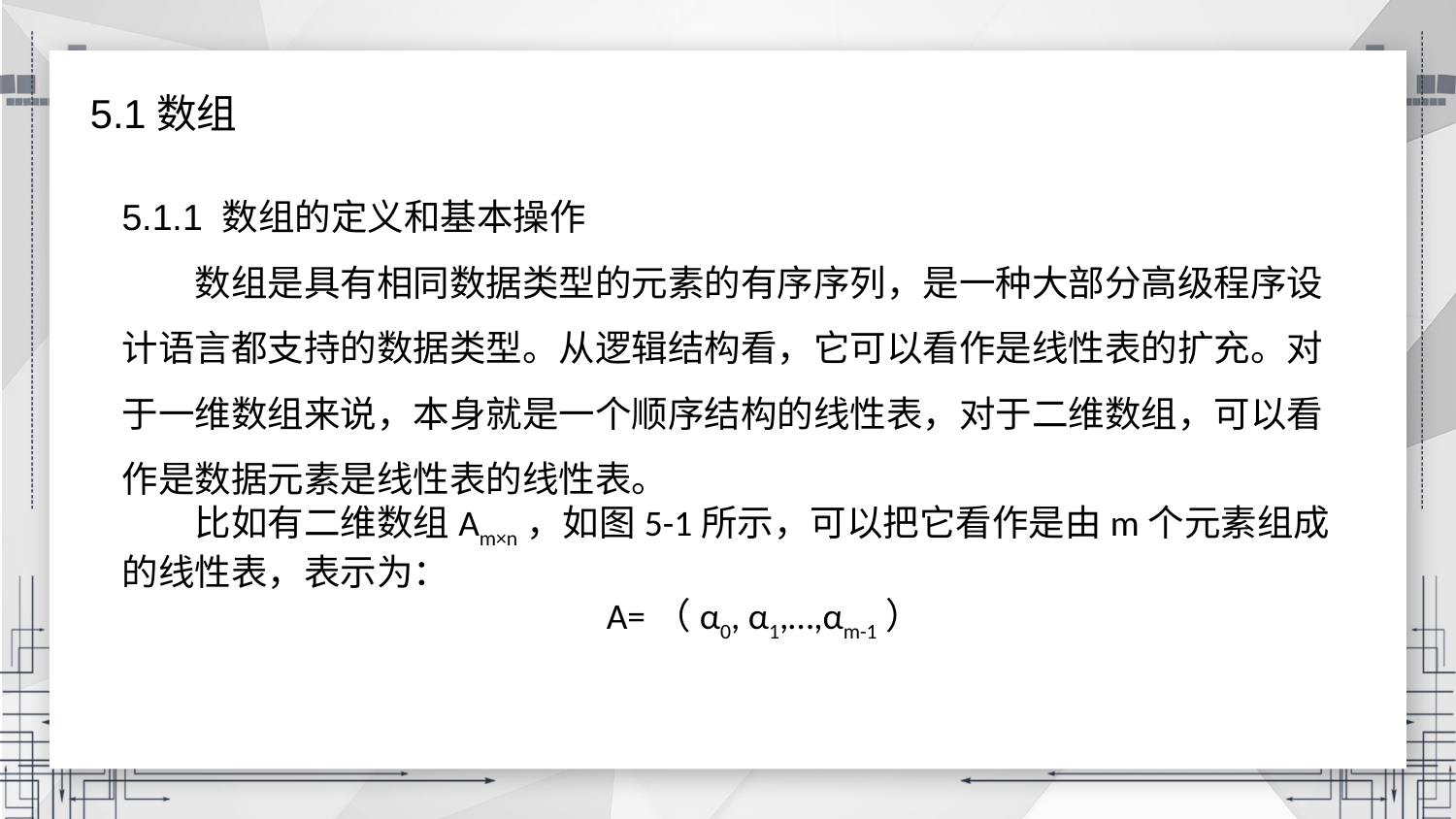

5.1数组
5.1.1 数组的定义和基本操作
数组是具有相同数据类型的元素的有序序列，是一种大部分高级程序设计语言都支持的数据类型。从逻辑结构看，它可以看作是线性表的扩充。对于一维数组来说，本身就是一个顺序结构的线性表，对于二维数组，可以看作是数据元素是线性表的线性表。
比如有二维数组Am×n，如图5-1所示，可以把它看作是由m个元素组成的线性表，表示为：
A=（α0, α1,…,αm-1）